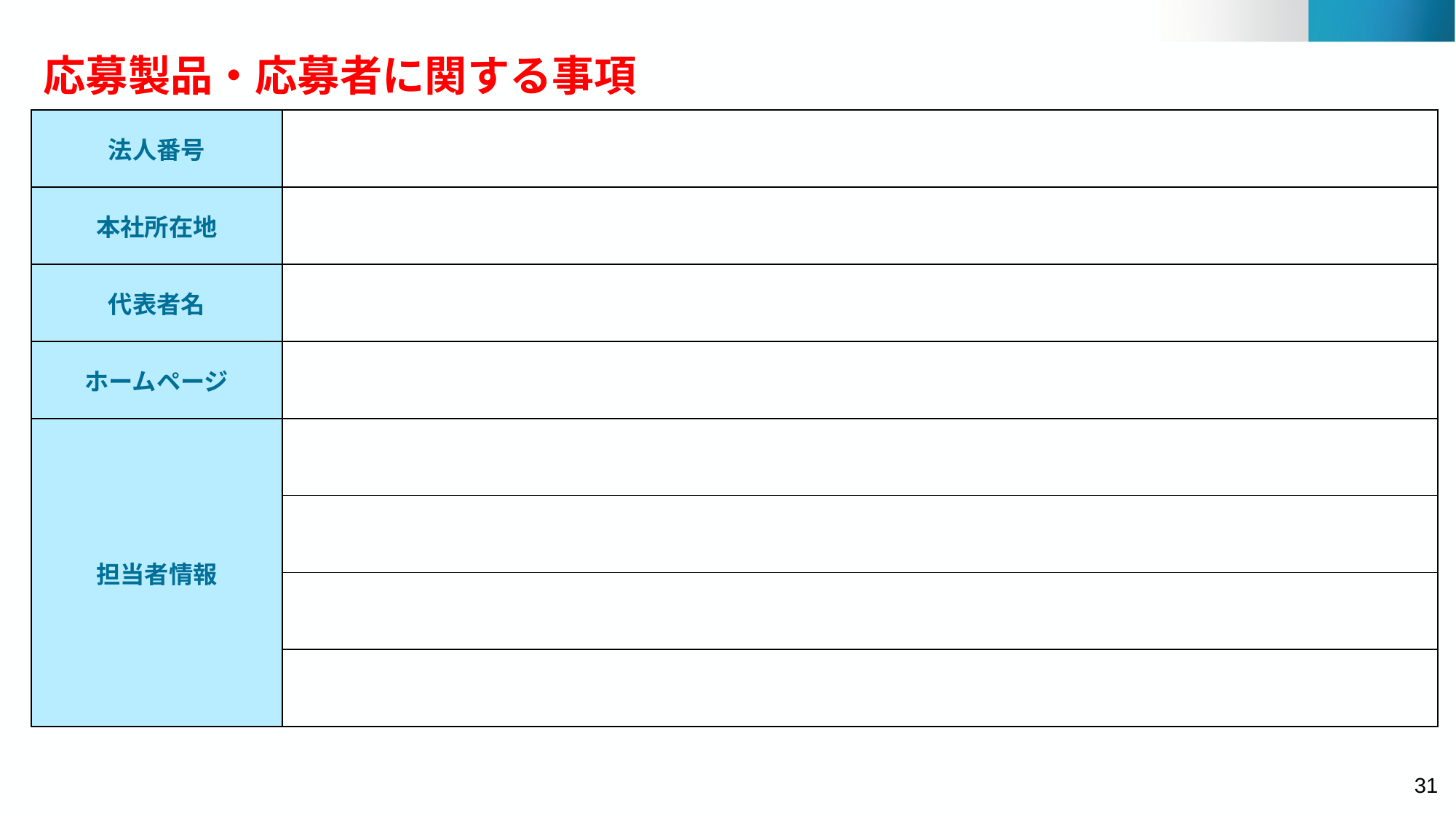

応募製品・応募者に関する事項
| 法人番号 |  |
| --- | --- |
| 本社所在地 |  |
| 代表者名 |  |
| ホームページ |  |
| 担当者情報 |  |
|  |  |
|  |  |
|  |  |

31